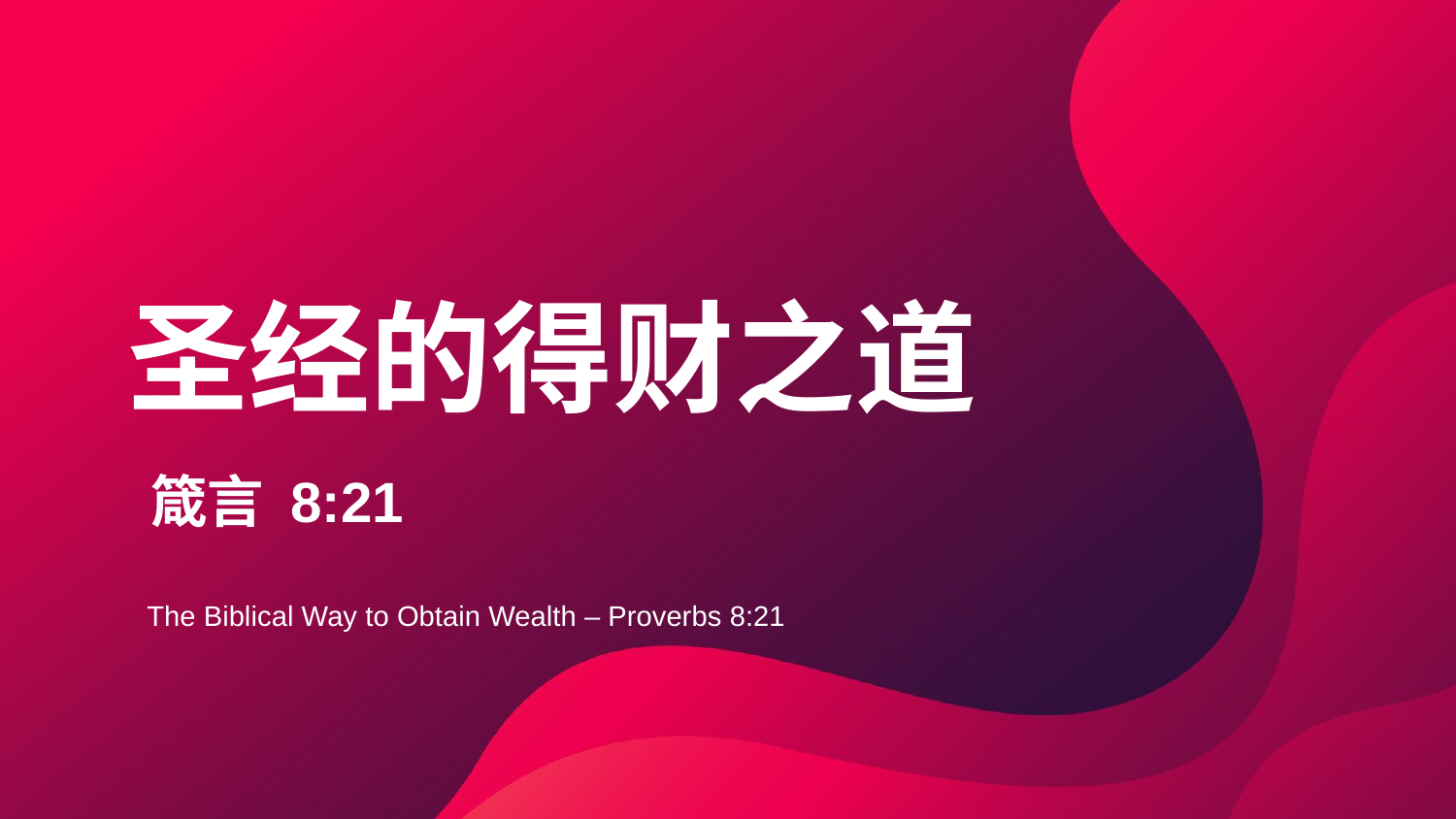

# 圣经的得财之道
箴言 8:21
The Biblical Way to Obtain Wealth – Proverbs 8:21